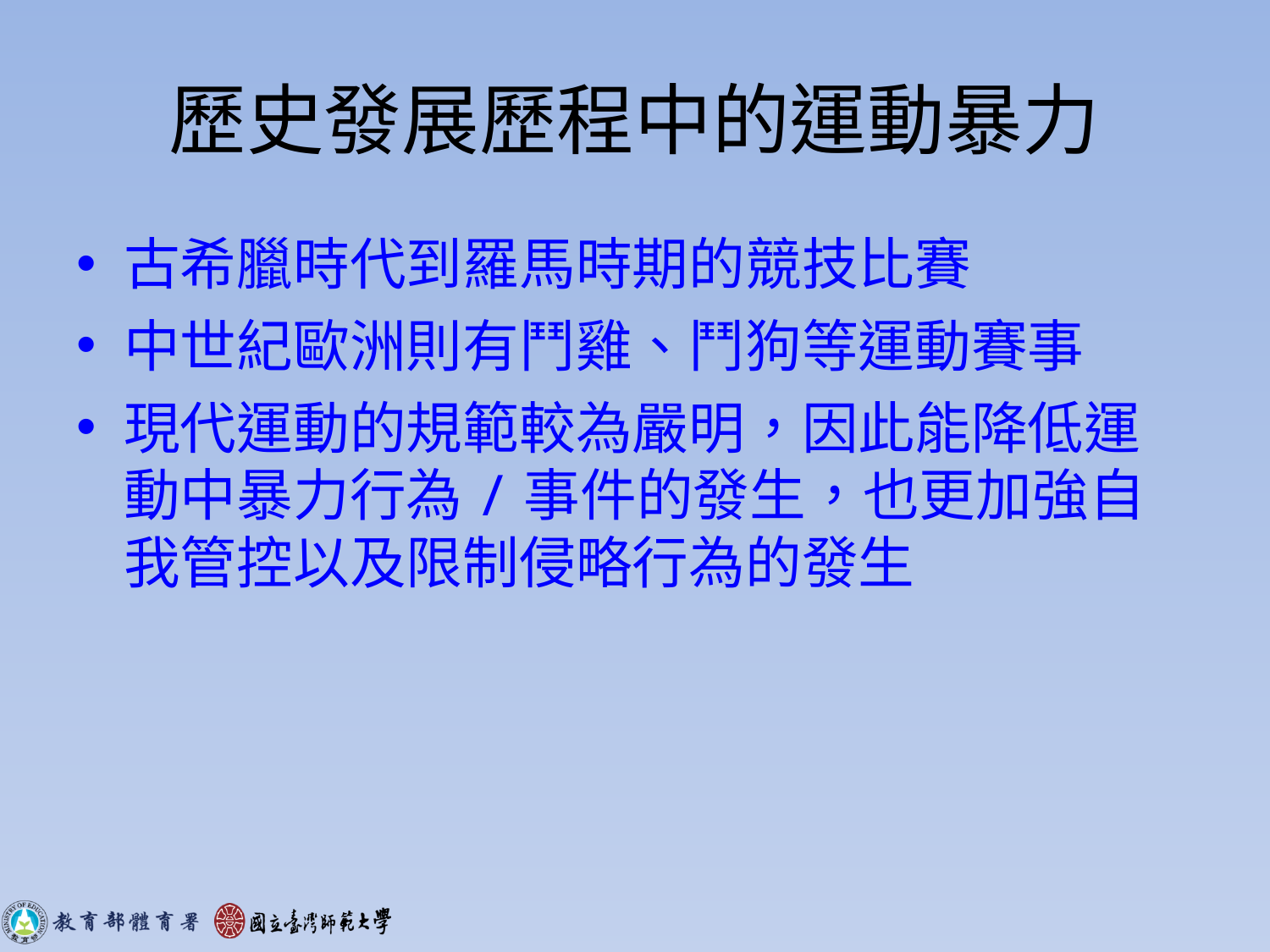

# 歷史發展歷程中的運動暴力
古希臘時代到羅馬時期的競技比賽
中世紀歐洲則有鬥雞、鬥狗等運動賽事
現代運動的規範較為嚴明，因此能降低運動中暴力行為/事件的發生，也更加強自我管控以及限制侵略行為的發生